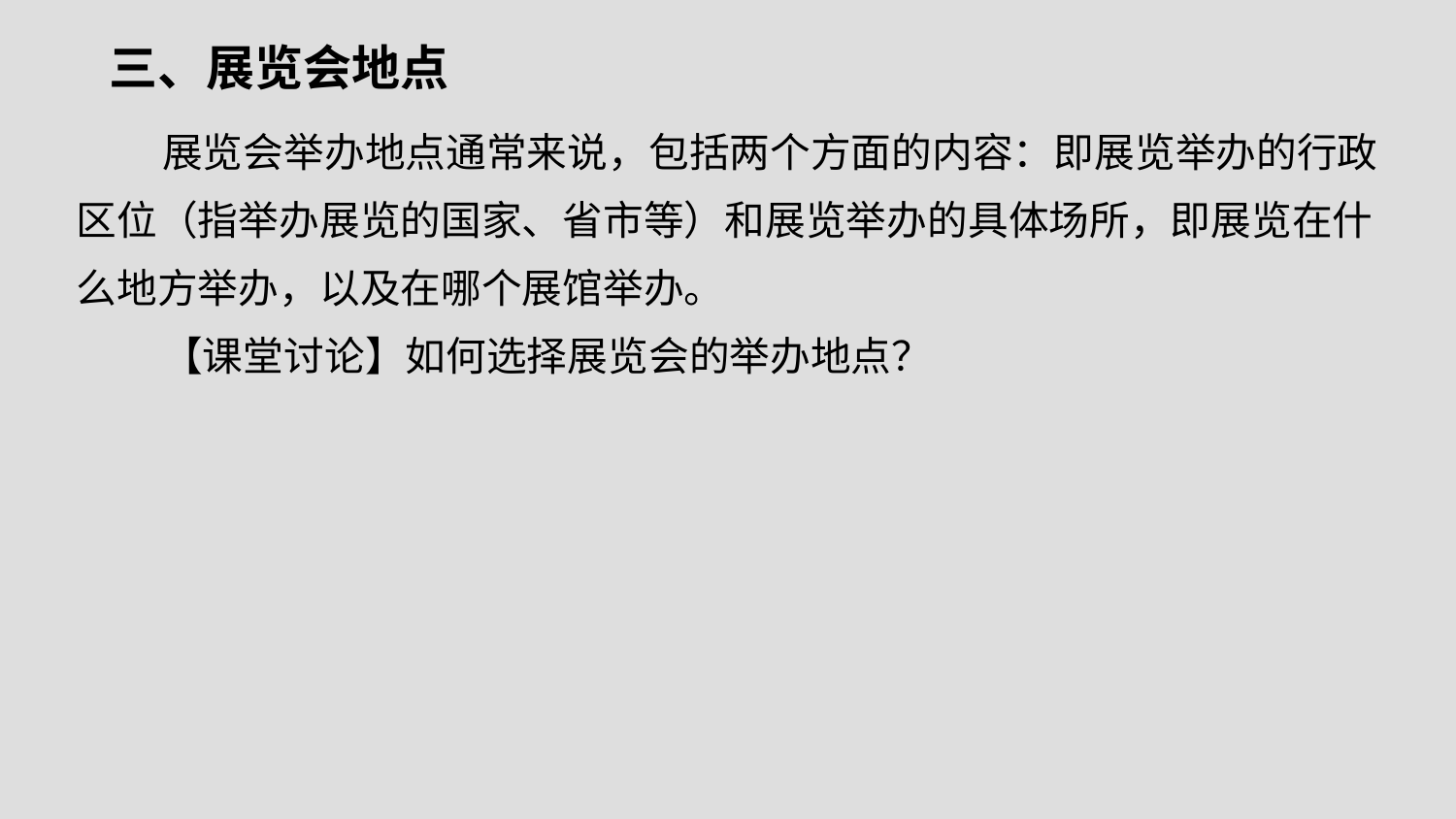

# 三、展览会地点
展览会举办地点通常来说，包括两个方面的内容：即展览举办的行政区位（指举办展览的国家、省市等）和展览举办的具体场所，即展览在什么地方举办，以及在哪个展馆举办。
【课堂讨论】如何选择展览会的举办地点？